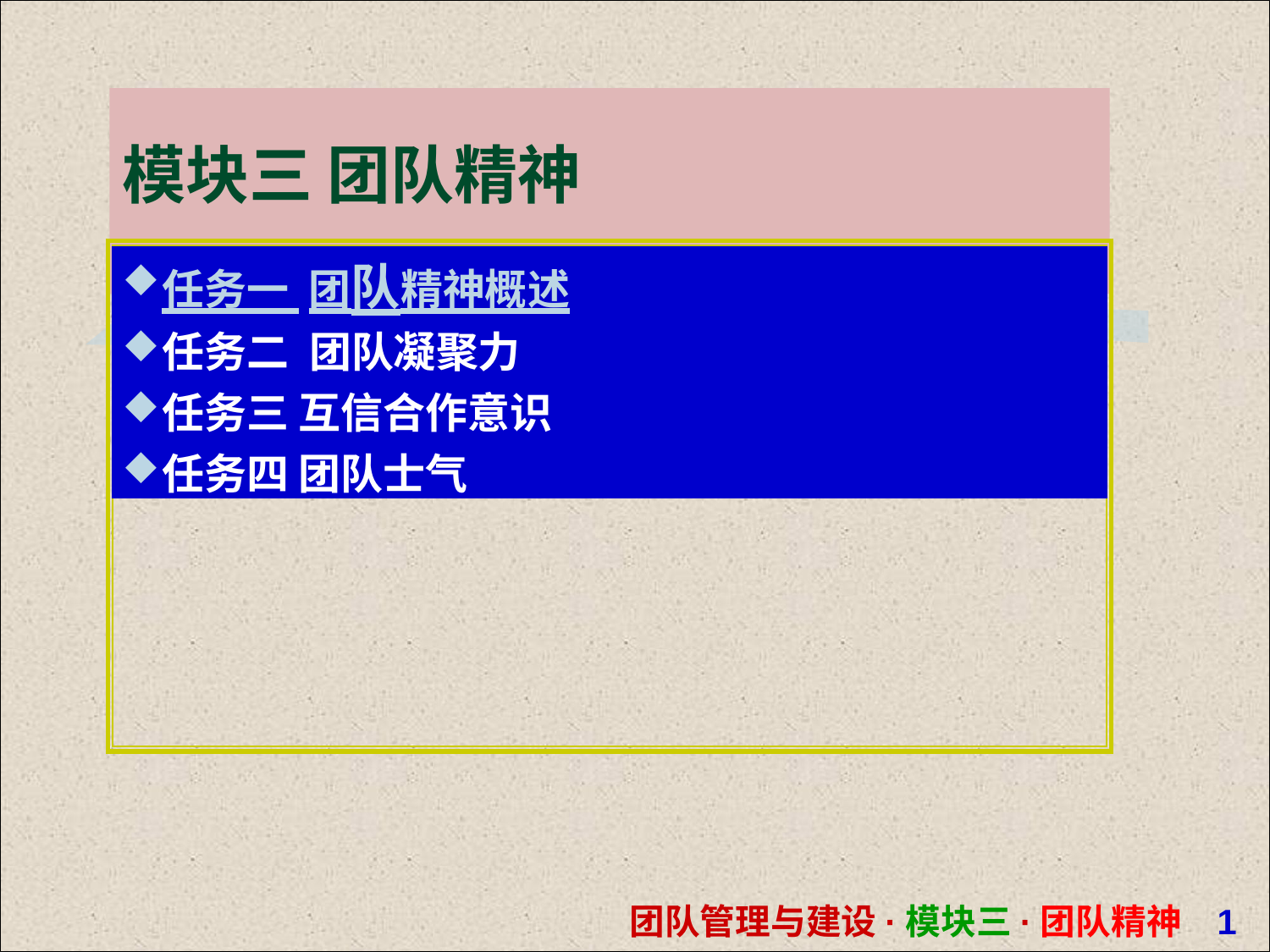

# 模块三 团队精神

任务一 团队精神概述
任务二 团队凝聚力
任务三 互信合作意识
任务四 团队士气

团队管理与建设·模块三·团队精神 1